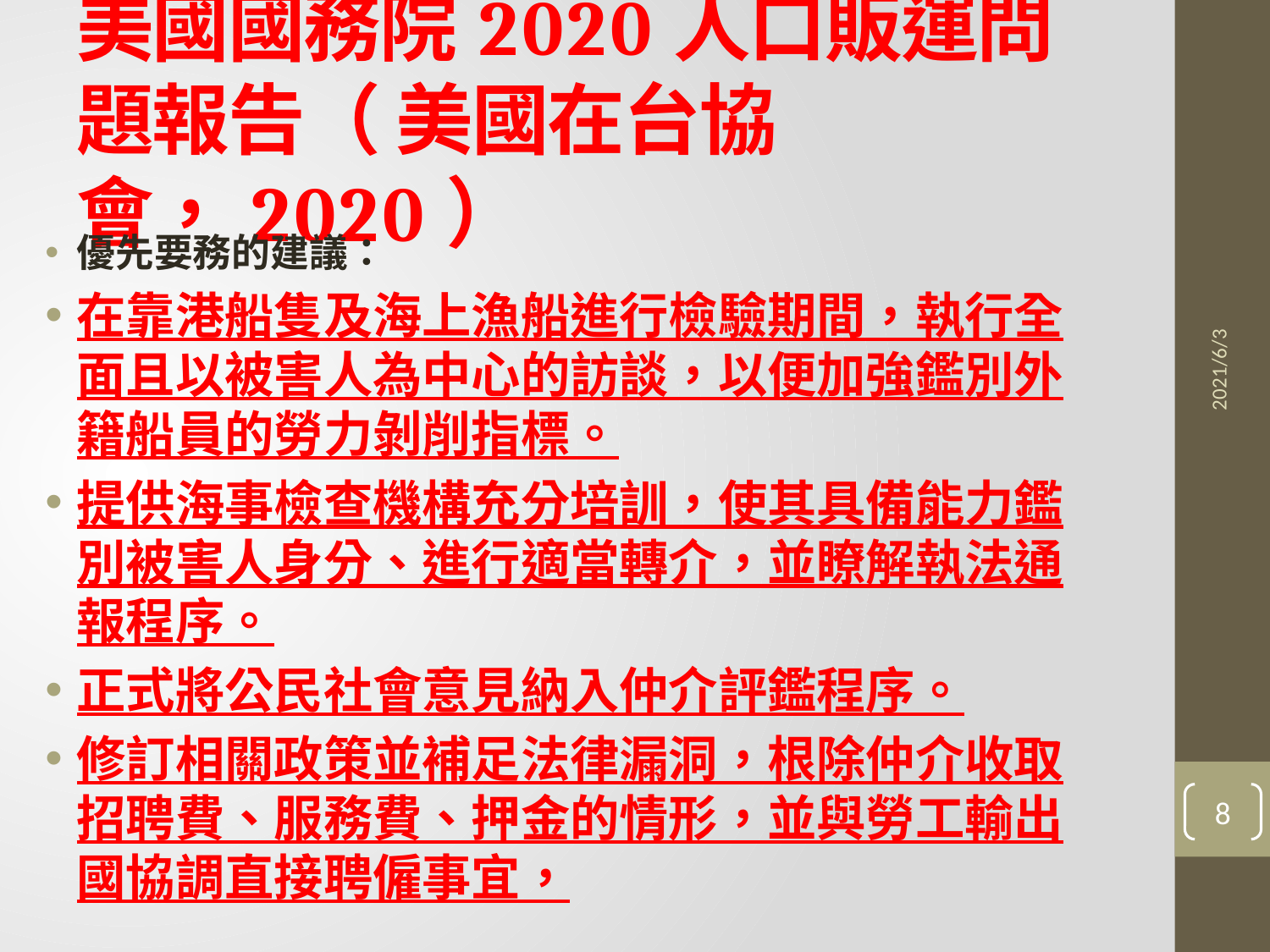

# 美國國務院2020人口販運問題報告（ 美國在台協會，2020）
優先要務的建議：
在靠港船隻及海上漁船進行檢驗期間，執行全面且以被害人為中心的訪談，以便加強鑑別外籍船員的勞力剝削指標。
提供海事檢查機構充分培訓，使其具備能力鑑別被害人身分、進行適當轉介，並瞭解執法通報程序。
正式將公民社會意見納入仲介評鑑程序。
修訂相關政策並補足法律漏洞，根除仲介收取招聘費、服務費、押金的情形，並與勞工輸出國協調直接聘僱事宜，

2021/6/3

8